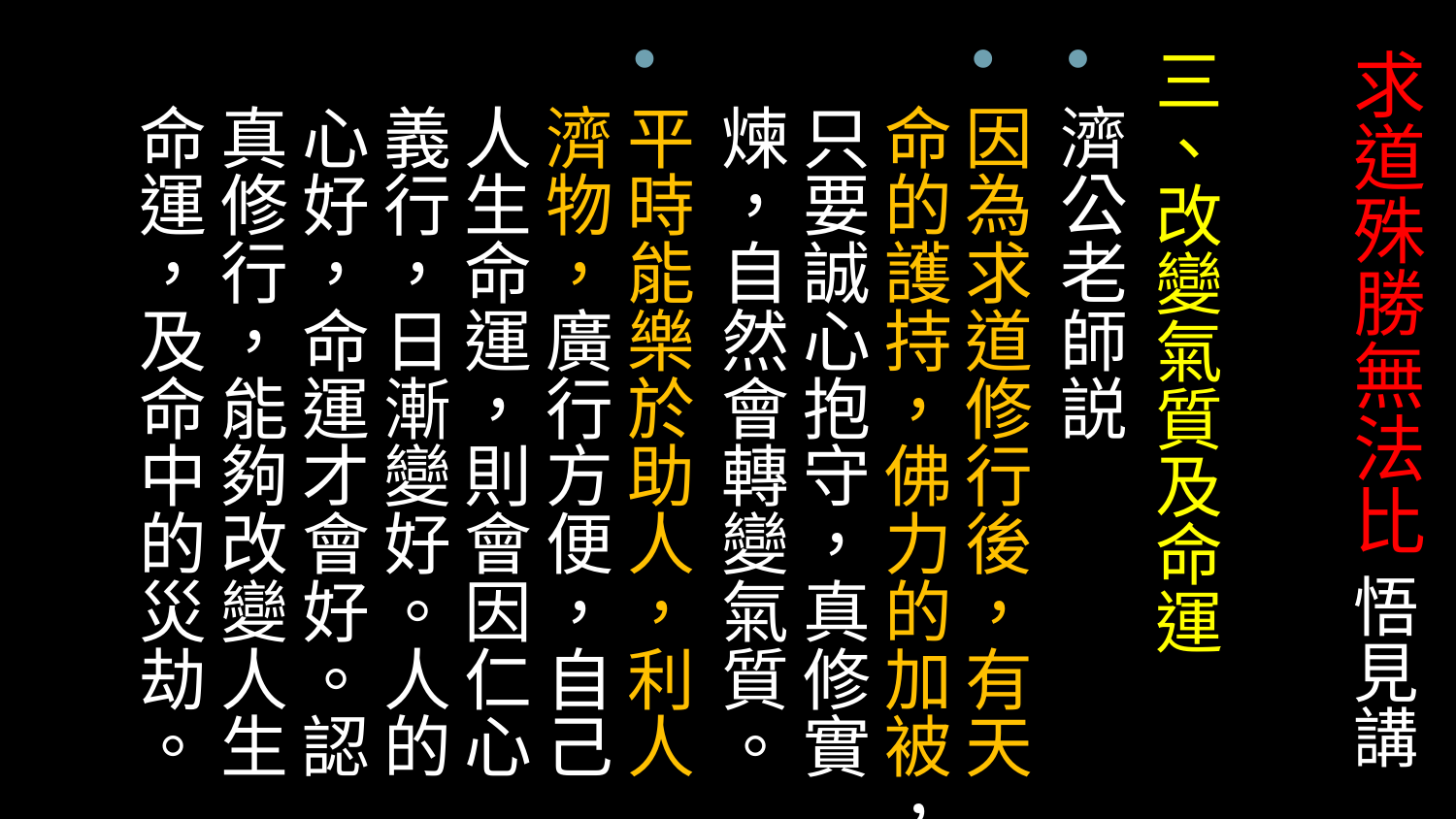

# 求道殊勝無法比 悟見講
三、改變氣質及命運
濟公老師説
因為求道修行後，有天命的護持，佛力的加被，只要誠心抱守，真修實煉，自然會轉變氣質。
平時能樂於助人，利人濟物，廣行方便，自己人生命運，則會因仁心義行，日漸變好。人的心好，命運才會好。認真修行，能夠改變人生命運，及命中的災劫。